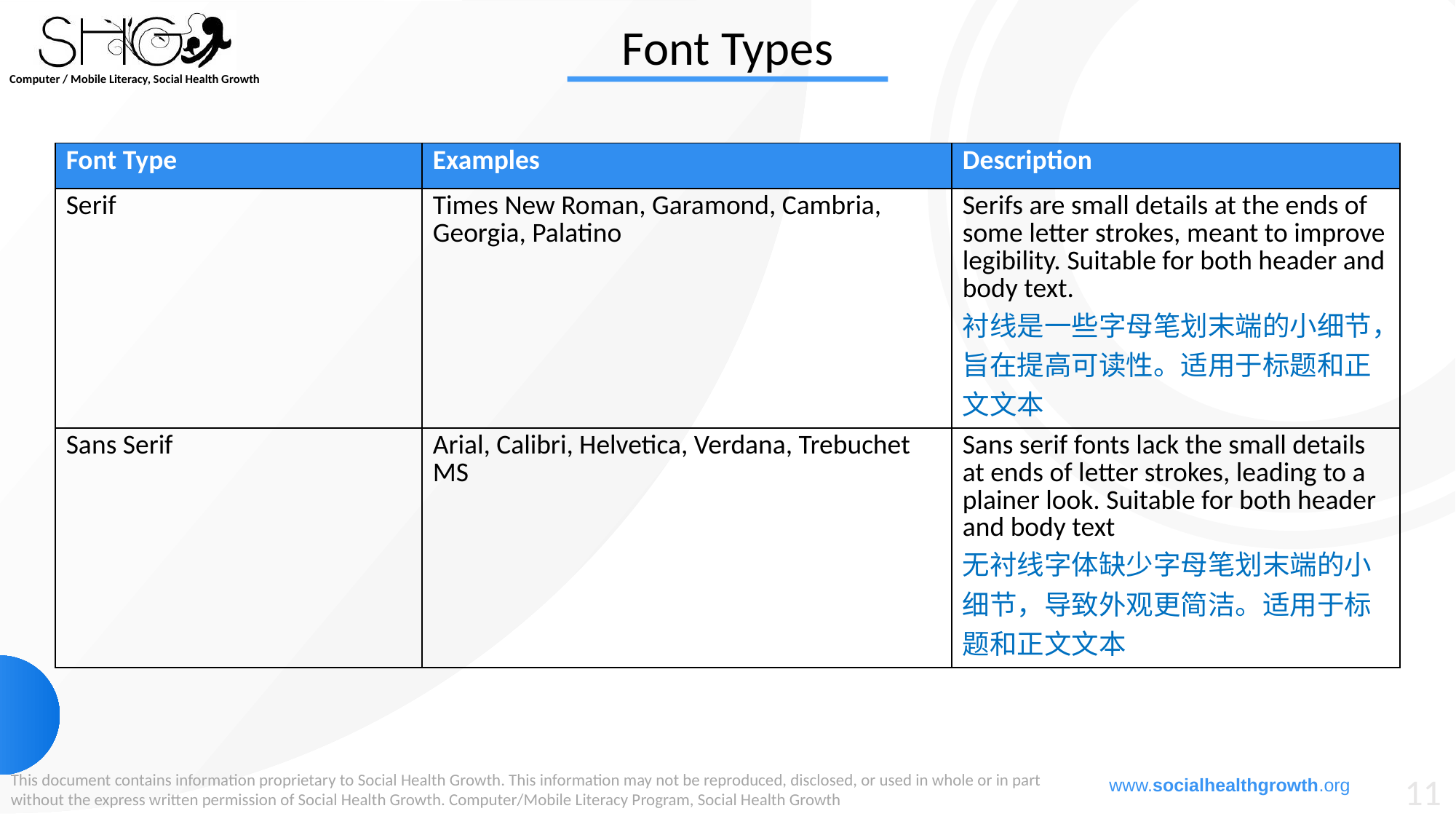

Font Types
| Font Type | Examples | Description |
| --- | --- | --- |
| Serif | Times New Roman, Garamond, Cambria, Georgia, Palatino | Serifs are small details at the ends of some letter strokes, meant to improve legibility. Suitable for both header and body text. 衬线是一些字母笔划末端的小细节，旨在提高可读性。适用于标题和正文文本 |
| Sans Serif | Arial, Calibri, Helvetica, Verdana, Trebuchet MS | Sans serif fonts lack the small details at ends of letter strokes, leading to a plainer look. Suitable for both header and body text 无衬线字体缺少字母笔划末端的小细节，导致外观更简洁。适用于标题和正文文本 |